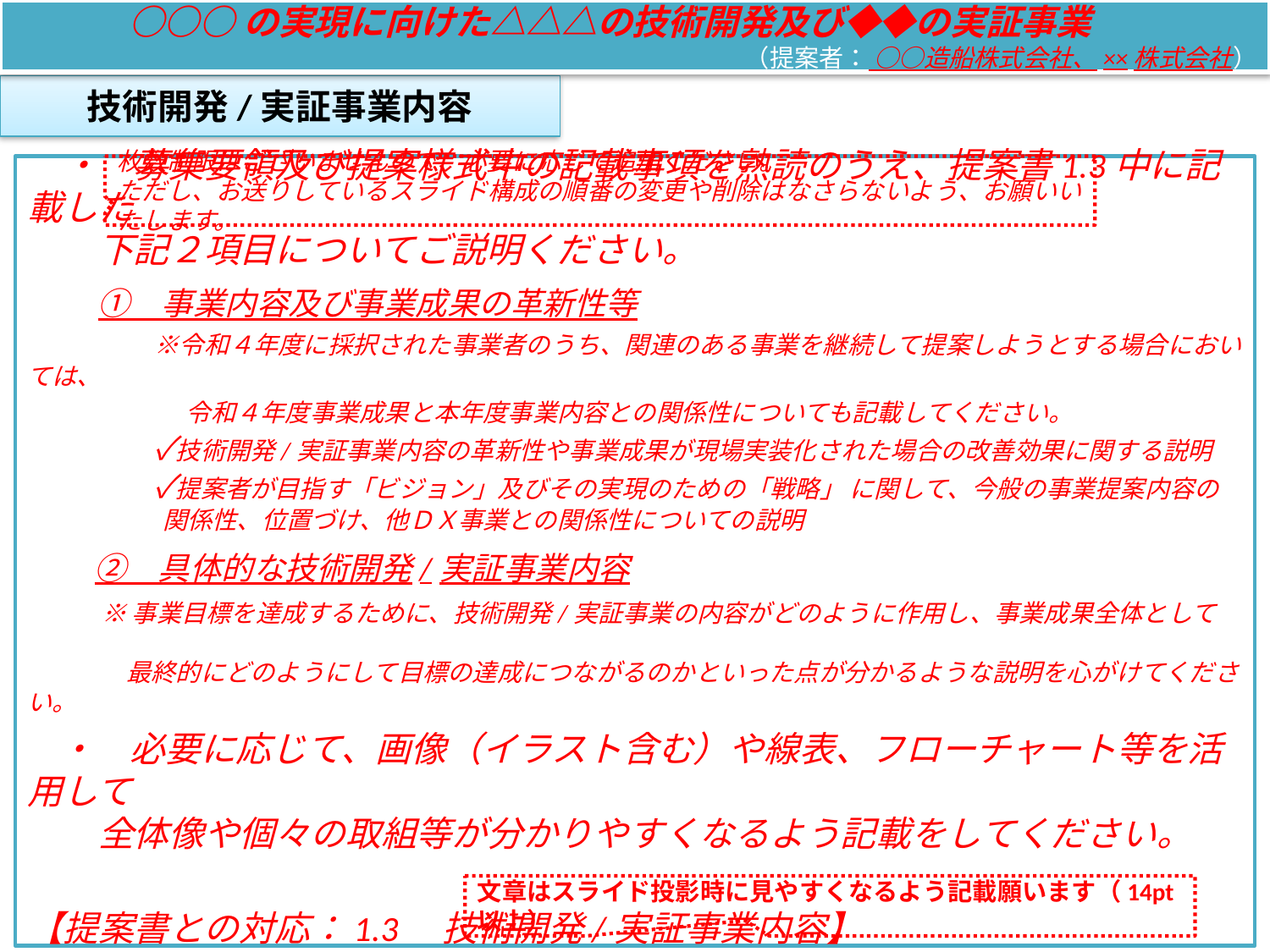

○○○の実現に向けた△△△の技術開発及び◆◆の実証事業
（提案者： ○○造船株式会社、××株式会社）
技術開発/実証事業内容

　・　募集要領及び提案様式中の記載事項を熟読のうえ、提案書1.3中に記載した
　　下記２項目についてご説明ください。
　　①　事業内容及び事業成果の革新性等
　　　　※令和４年度に採択された事業者のうち、関連のある事業を継続して提案しようとする場合においては、
　　　　　令和４年度事業成果と本年度事業内容との関係性についても記載してください。
　　　　✓技術開発/実証事業内容の革新性や事業成果が現場実装化された場合の改善効果に関する説明
　　　　✓提案者が目指す「ビジョン」及びその実現のための「戦略」 に関して、今般の事業提案内容の
                   　関係性、位置づけ、他ＤＸ事業との関係性についての説明
　　②　具体的な技術開発/実証事業内容、
　　　※ 事業目標を達成するために、技術開発/実証事業の内容がどのように作用し、事業成果全体として
　　　　最終的にどのようにして目標の達成につながるのかといった点が分かるような説明を心がけてください。含む
　・　必要に応じて、画像（イラスト含む）や線表、フローチャート等を活用して
　　全体像や個々の取組等が分かりやすくなるよう記載をしてください。

【提案書との対応：1.3　技術開発/実証事業内容】

枚数制限はございませんので、必要に応じて追加ください。
ただし、お送りしているスライド構成の順番の変更や削除はなさらないよう、お願いいたします。
文章はスライド投影時に見やすくなるよう記載願います（14pt以上）